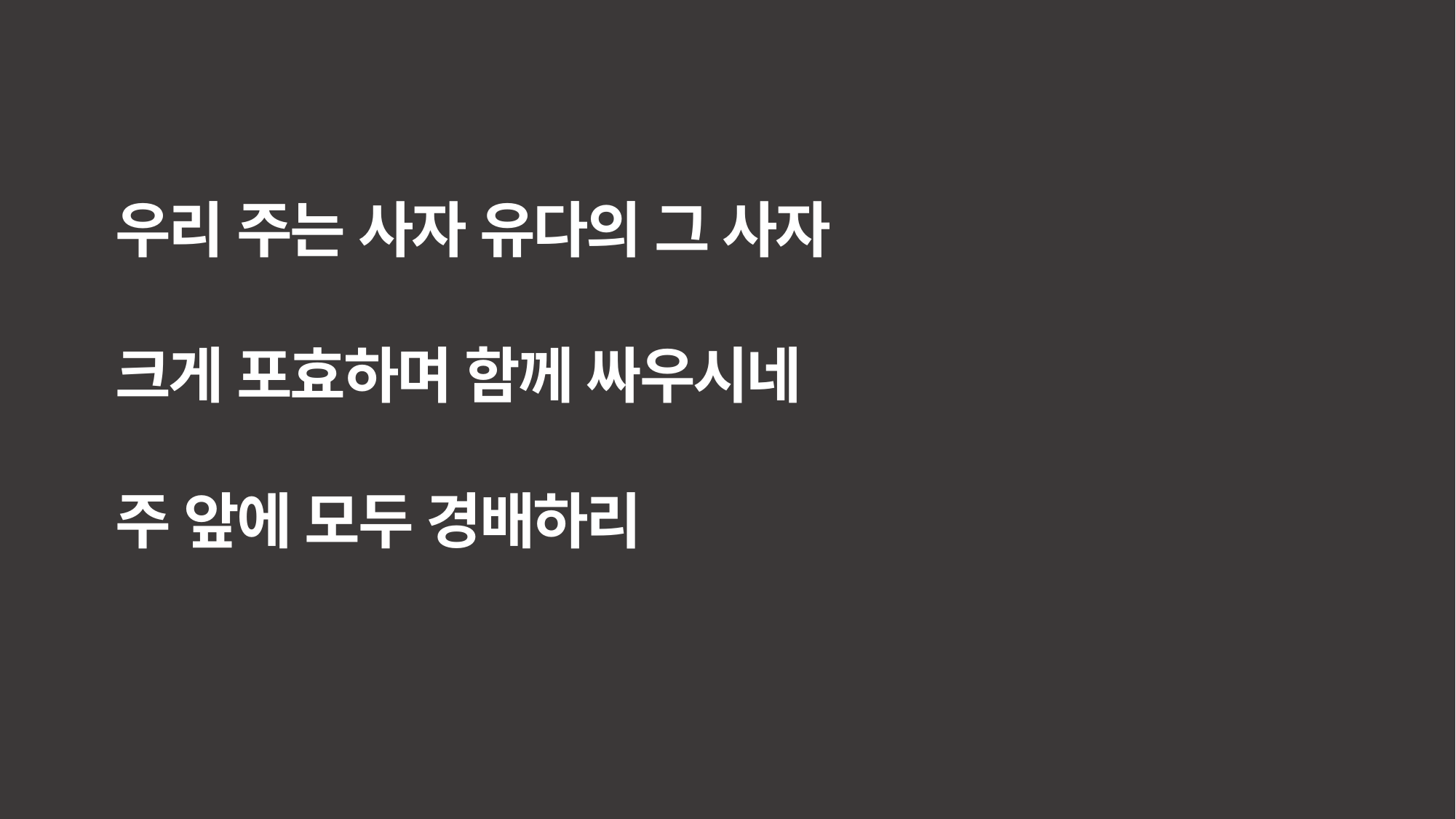

우리 주는 사자 유다의 그 사자
크게 포효하며 함께 싸우시네
주 앞에 모두 경배하리